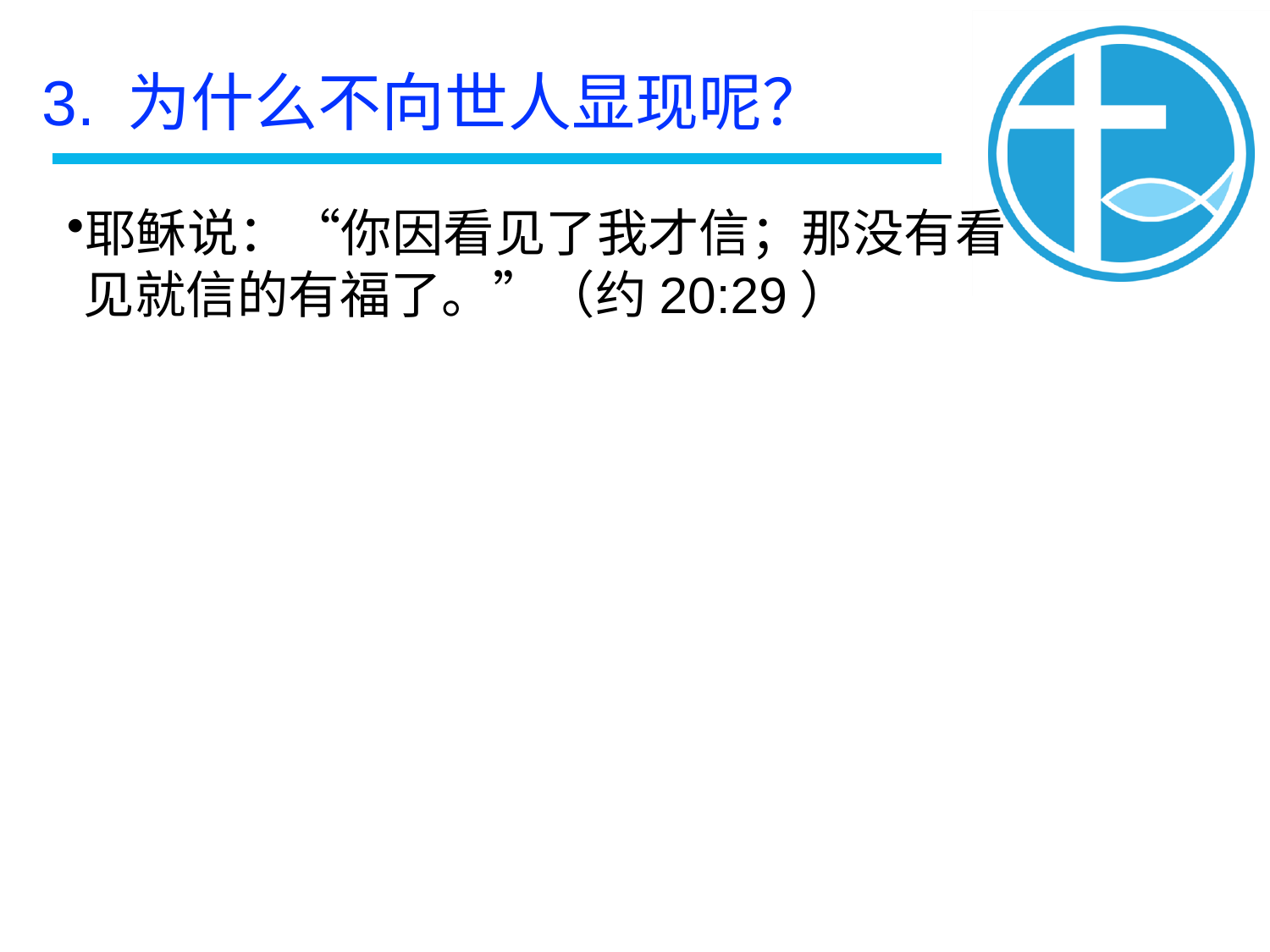

3. 为什么不向世人显现呢？
耶稣说：“你因看见了我才信；那没有看见就信的有福了。”（约20:29）